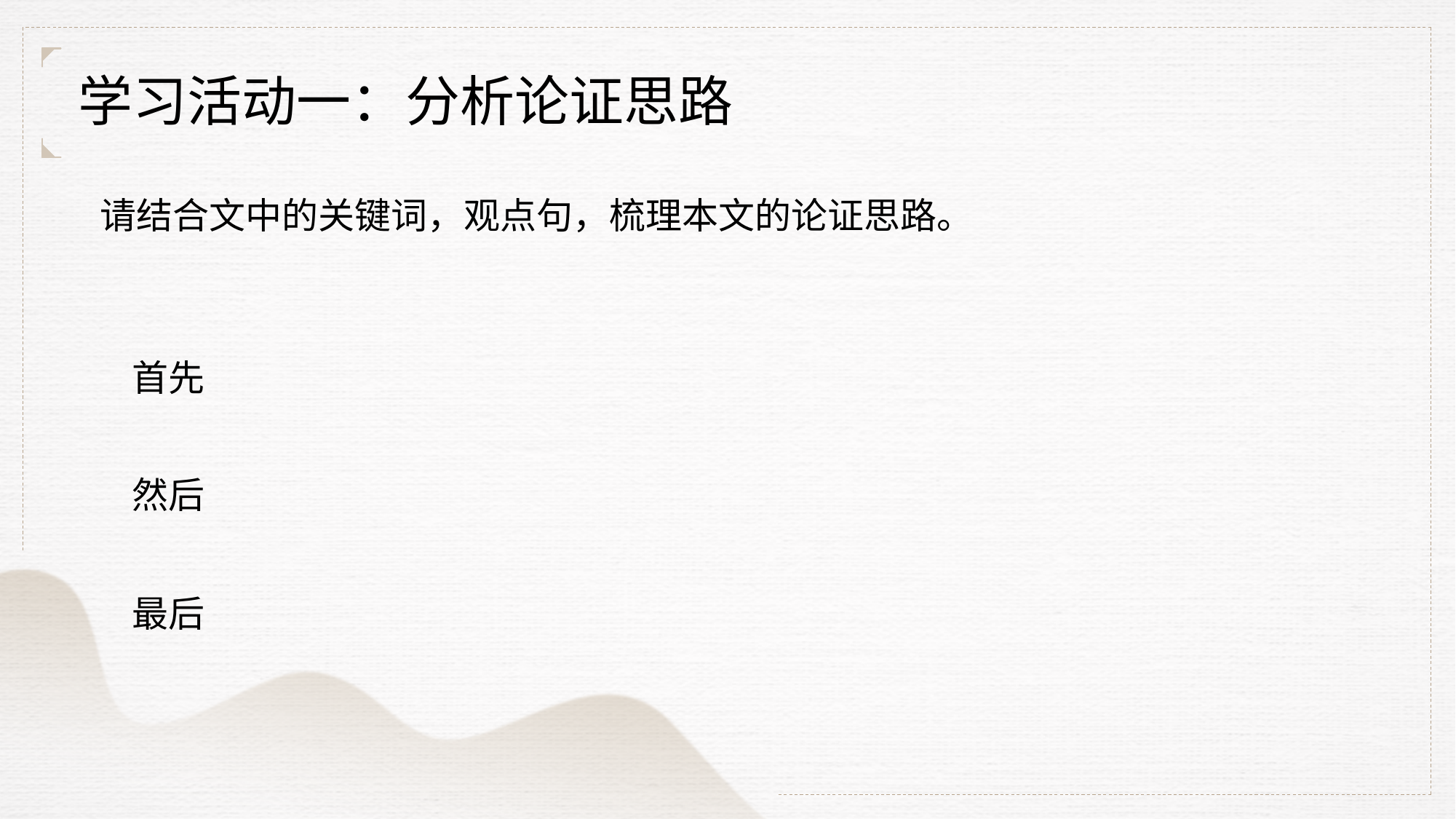

行业PPT模板http://www.1ppt.com/hangye/

学习活动一：分析论证思路

请结合文中的关键词，观点句，梳理本文的论证思路。
首先
然后
最后